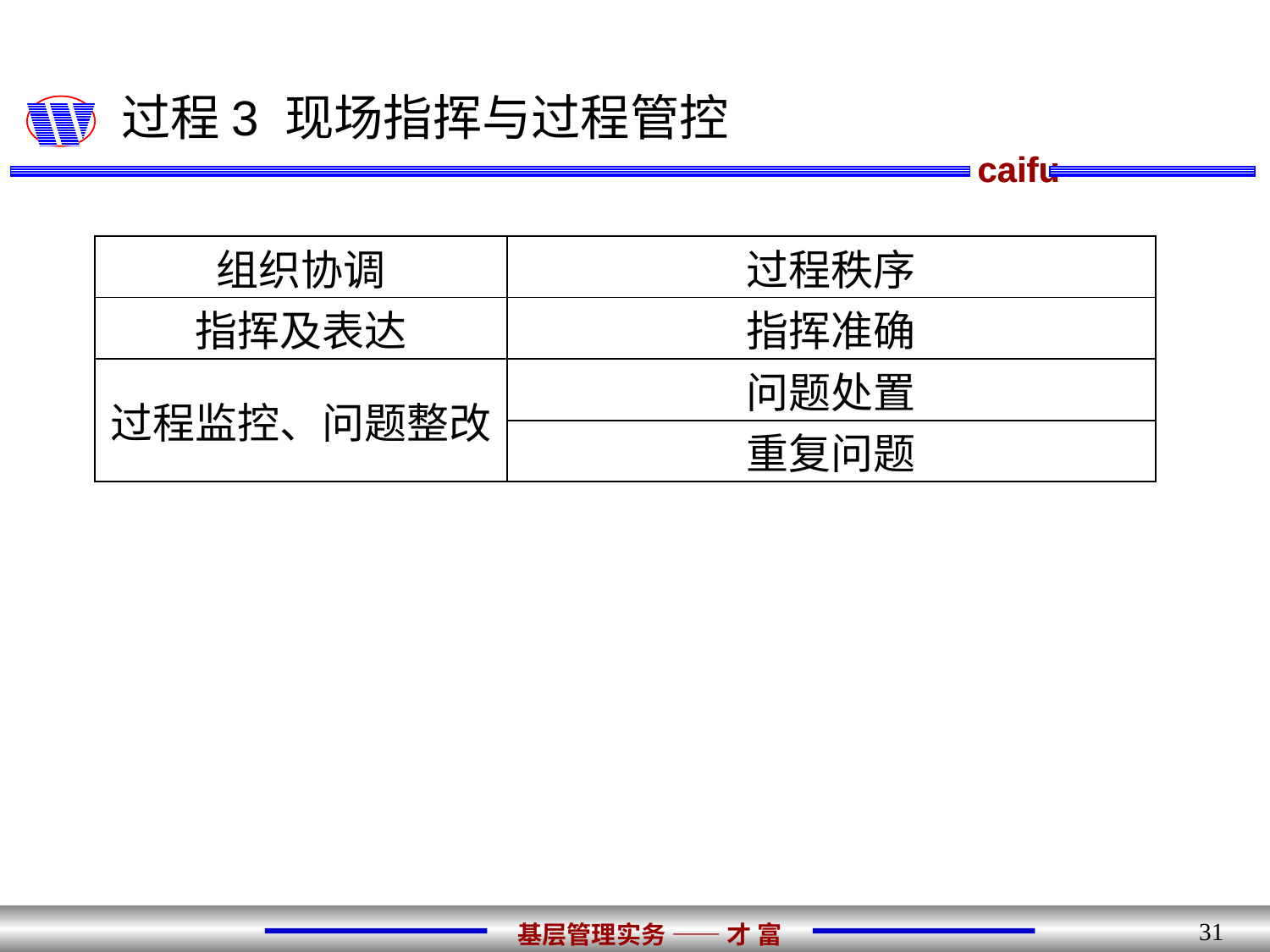

# 过程3 现场指挥与过程管控
| 组织协调 | 过程秩序 |
| --- | --- |
| 指挥及表达 | 指挥准确 |
| 过程监控、问题整改 | 问题处置 |
|  | 重复问题 |